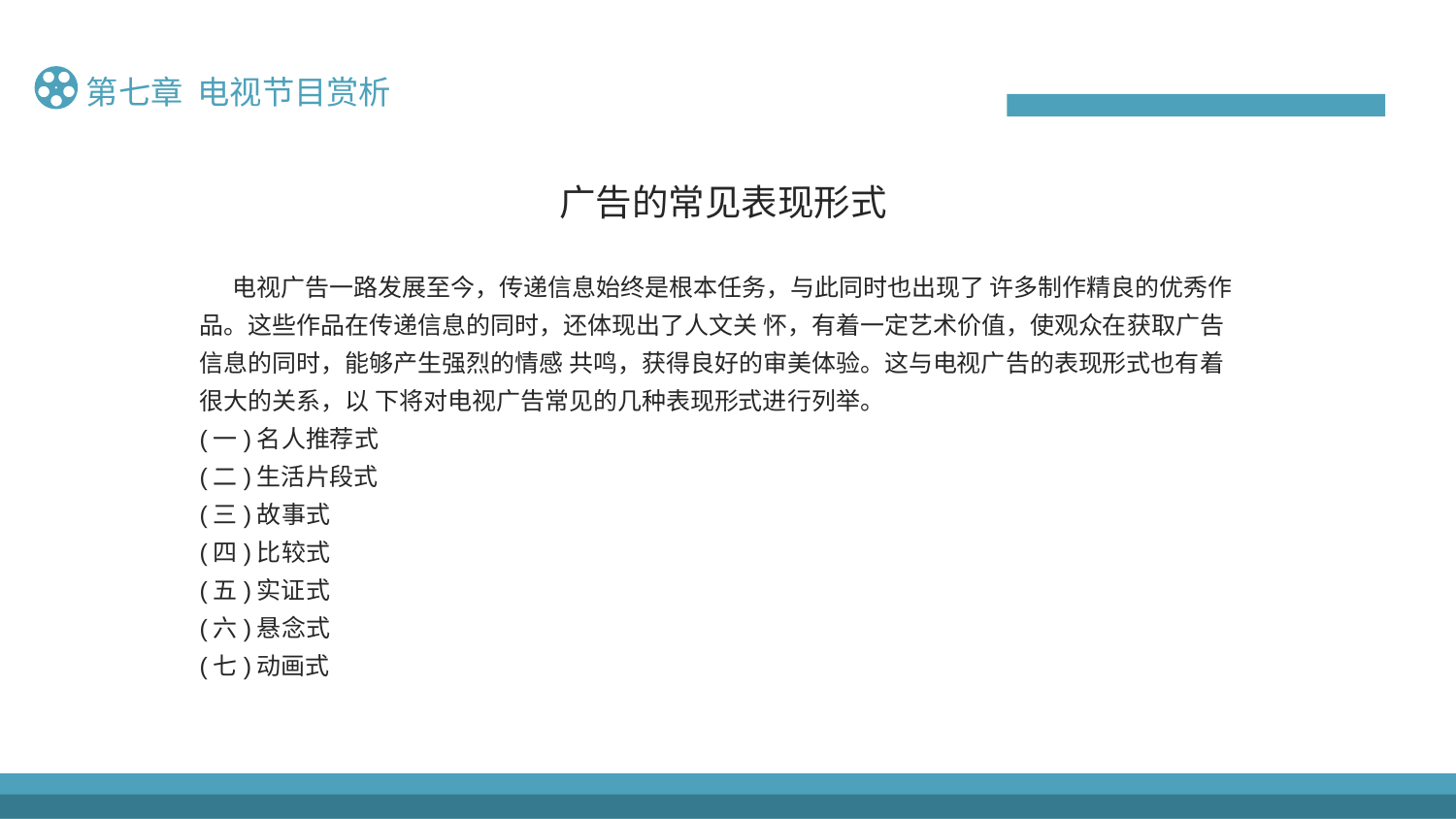

第七章  电视节目赏析

广告的常见表现形式
     电视广告一路发展至今，传递信息始终是根本任务，与此同时也出现了 许多制作精良的优秀作品。这些作品在传递信息的同时，还体现出了人文关 怀，有着一定艺术价值，使观众在获取广告信息的同时，能够产生强烈的情感 共鸣，获得良好的审美体验。这与电视广告的表现形式也有着很大的关系，以 下将对电视广告常见的几种表现形式进行列举。
(一)名人推荐式
(二)生活片段式
(三)故事式
(四)比较式
(五)实证式
(六)悬念式
(七)动画式